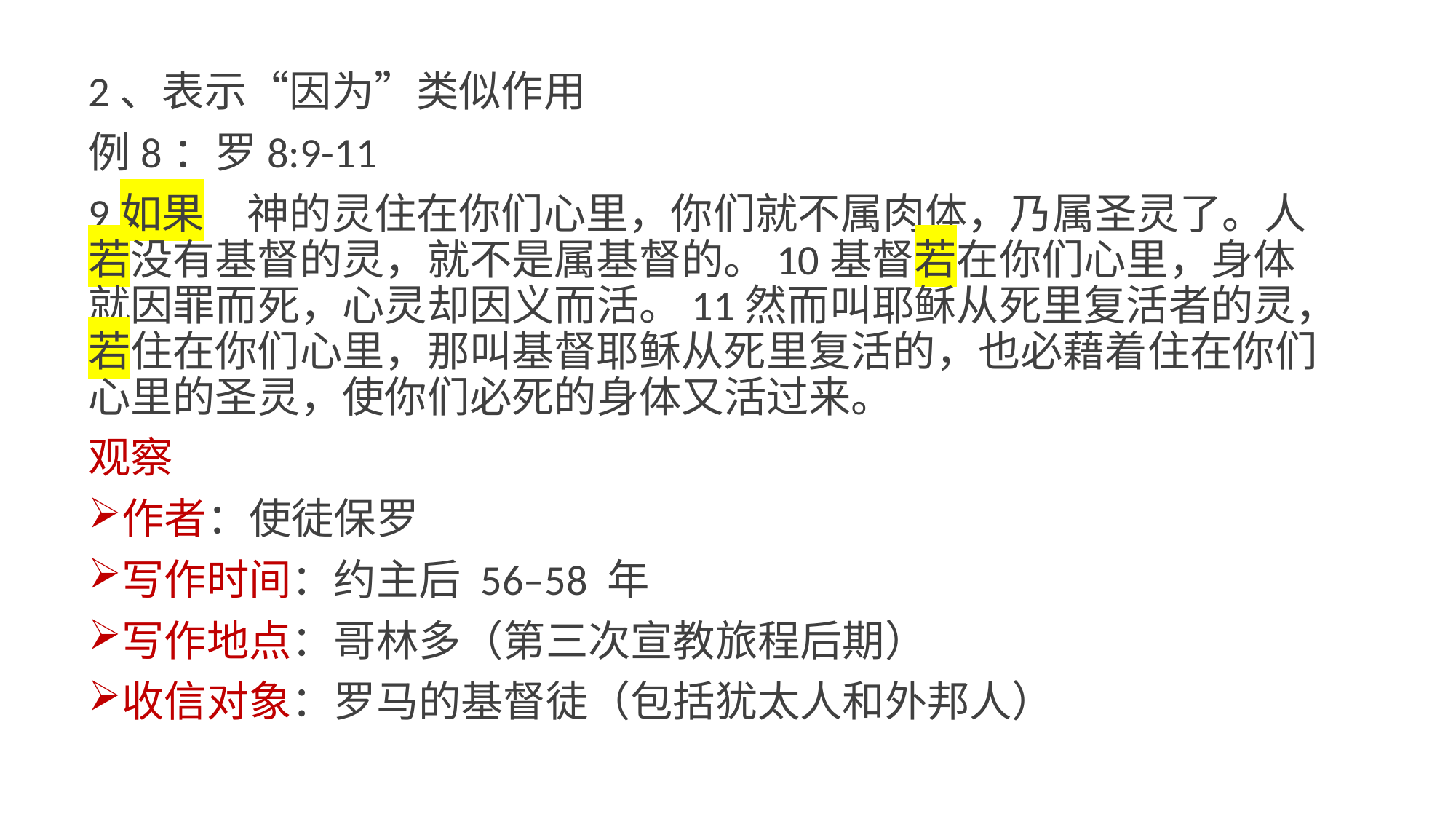

2、表示“因为”类似作用
例8：罗8:9-11
9如果　神的灵住在你们心里，你们就不属肉体，乃属圣灵了。人若没有基督的灵，就不是属基督的。10基督若在你们心里，身体就因罪而死，心灵却因义而活。11然而叫耶稣从死里复活者的灵，若住在你们心里，那叫基督耶稣从死里复活的，也必藉着住在你们心里的圣灵，使你们必死的身体又活过来。
观察
作者：使徒保罗
写作时间：约主后 56–58 年
写作地点：哥林多（第三次宣教旅程后期）
收信对象：罗马的基督徒（包括犹太人和外邦人）